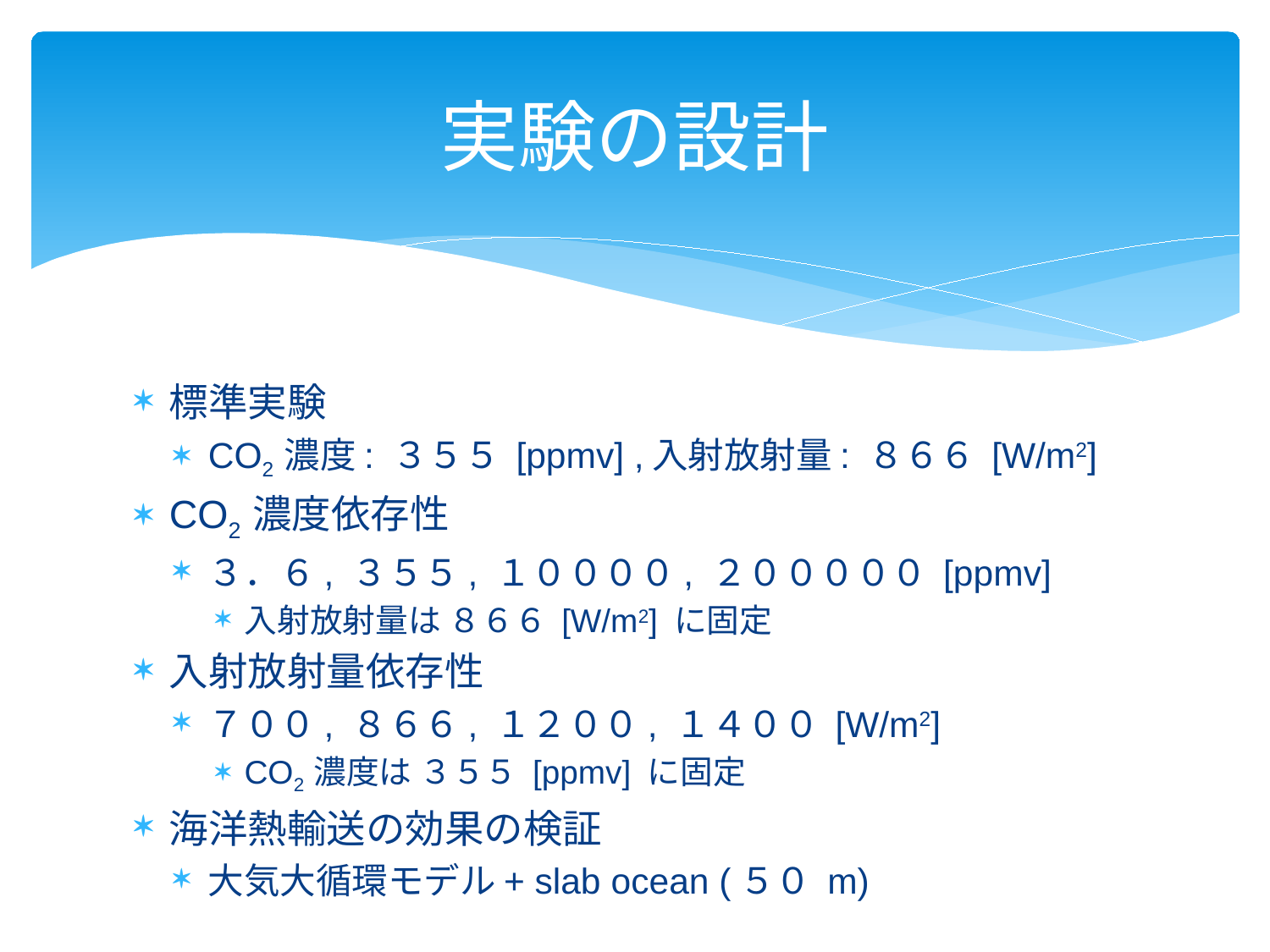

# 実験の設計
標準実験
CO2 濃度: ３５５ [ppmv] ,入射放射量: ８６６ [W/m2]
CO2 濃度依存性
３．６, ３５５, １００００, ２０００００ [ppmv]
入射放射量は ８６６ [W/m2] に固定
入射放射量依存性
７００, ８６６, １２００, １４００ [W/m2]
CO2 濃度は ３５５ [ppmv] に固定
海洋熱輸送の効果の検証
大気大循環モデル+ slab ocean (５０ m)